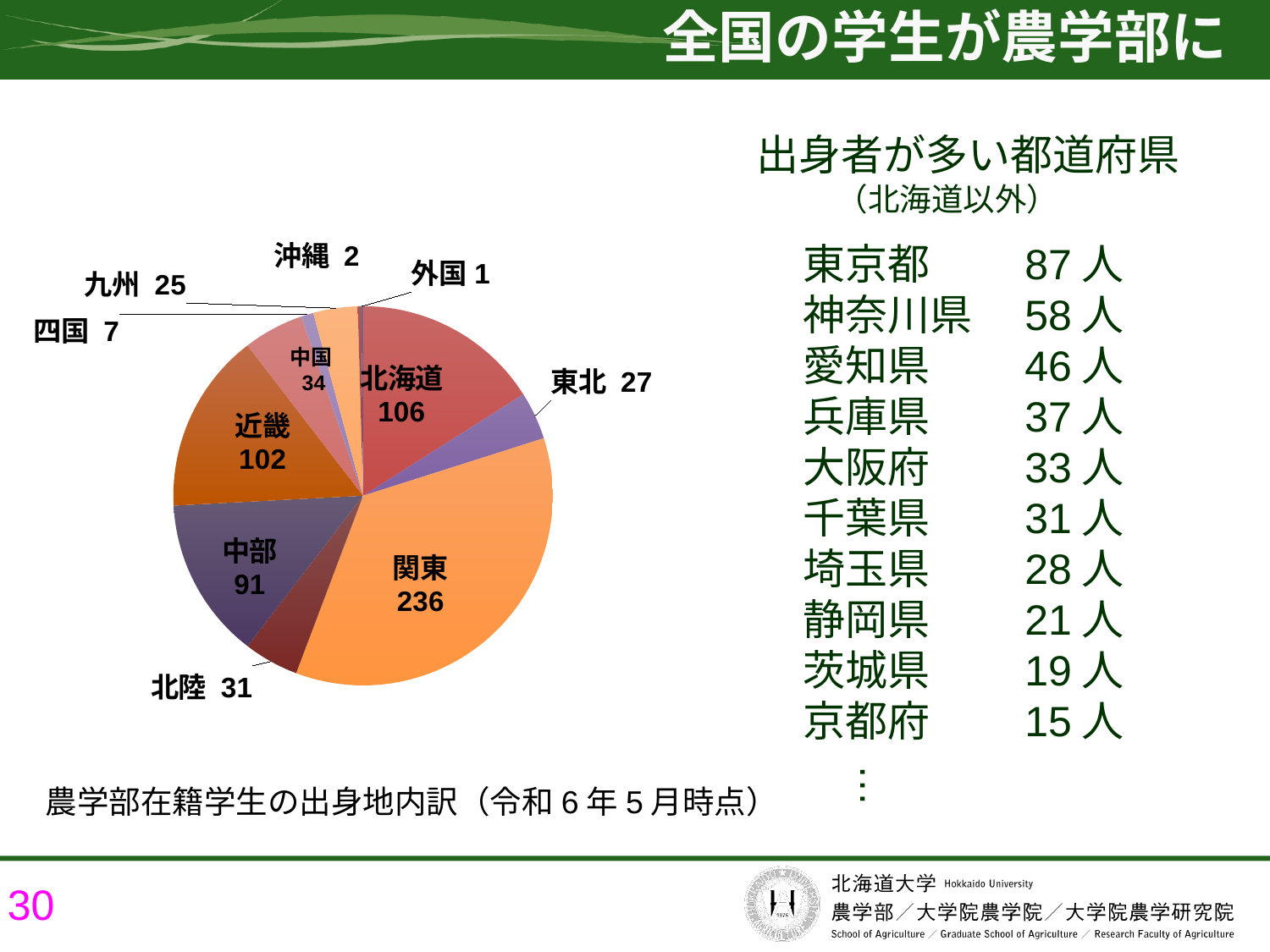

全国の学生が農学部に

　出身者が多い都道府県
（北海道以外）
東京都　　87人
神奈川県　58人
愛知県　　46人
兵庫県　　37人
大阪府　　33人
千葉県　　31人
埼玉県　　28人
静岡県　　21人
茨城県　　19人
京都府　　15人
…

### Chart

| Category | 人数 |
|---|---|
| 北海道 | 106.0 |
| 東北 | 27.0 |
| 関東 | 236.0 |
| 北陸 | 31.0 |
| 中部 | 91.0 |
| 近畿 | 102.0 |
| 中国 | 34.0 |
| 四国 | 7.0 |
| 九州 | 25.0 |
| 沖縄 | 2.0 |
| 海外 | 1.0 |
農学部在籍学生の出身地内訳（令和6年5月時点）
30